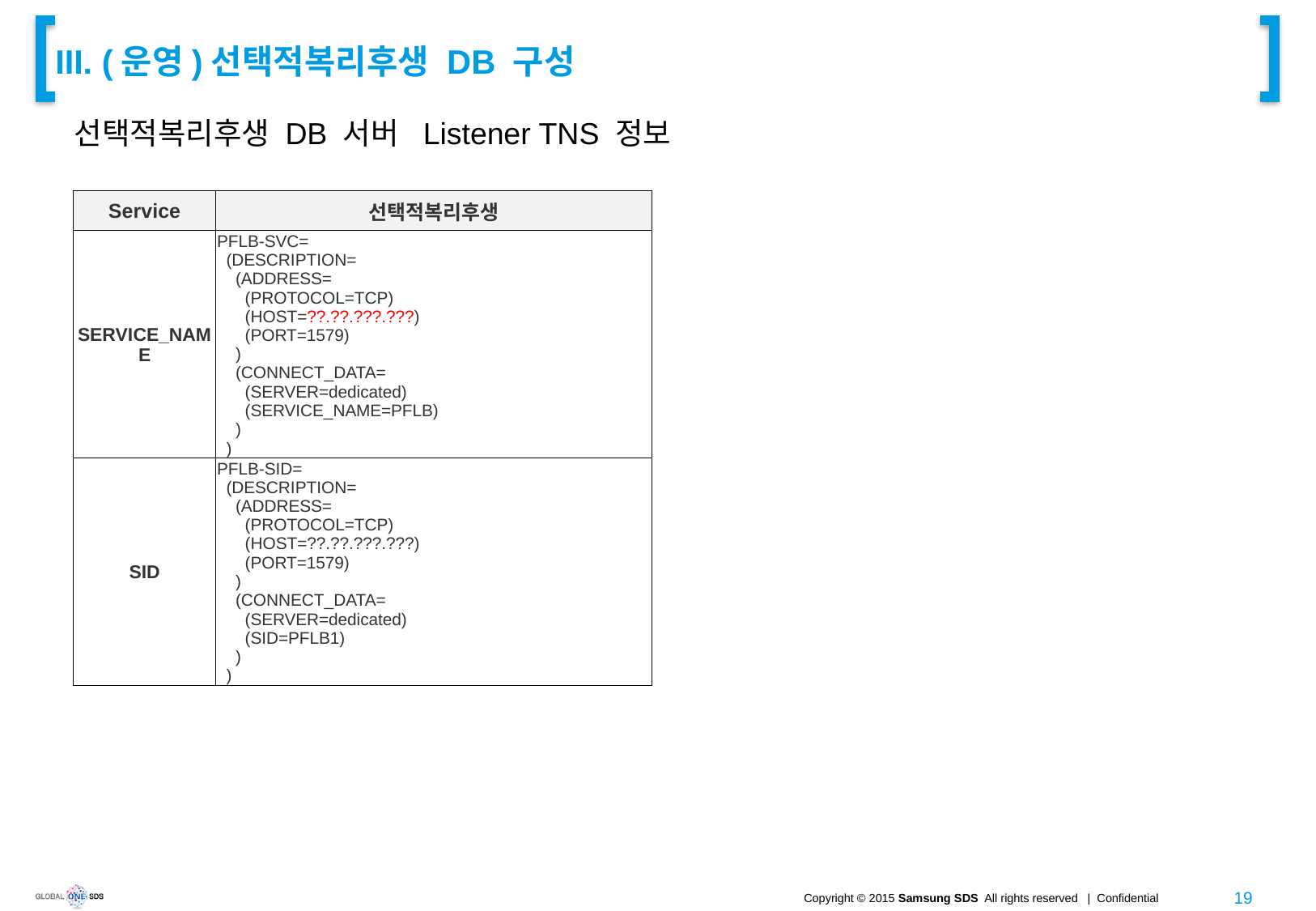

III. (운영)선택적복리후생 DB 구성
선택적복리후생 DB 서버  Listener TNS 정보
| Service | 선택적복리후생 |
| --- | --- |
| SERVICE\_NAME | PFLB-SVC= (DESCRIPTION= (ADDRESS= (PROTOCOL=TCP) (HOST=??.??.???.???) (PORT=1579) ) (CONNECT\_DATA= (SERVER=dedicated) (SERVICE\_NAME=PFLB) ) ) |
| SID | PFLB-SID= (DESCRIPTION= (ADDRESS= (PROTOCOL=TCP) (HOST=??.??.???.???) (PORT=1579) ) (CONNECT\_DATA= (SERVER=dedicated) (SID=PFLB1) ) ) |